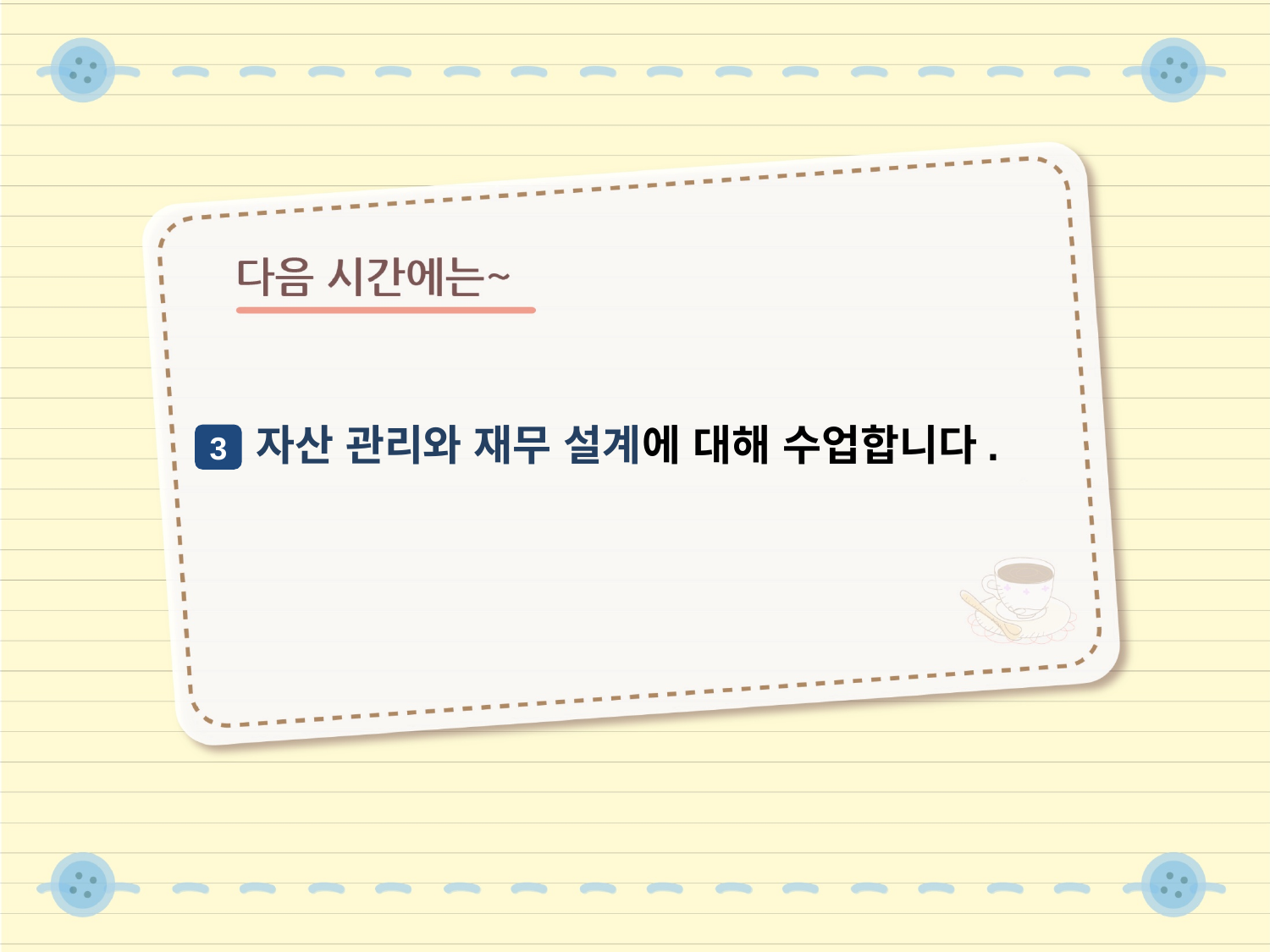

자산 관리와 재무 설계에 대해 수업합니다.
3